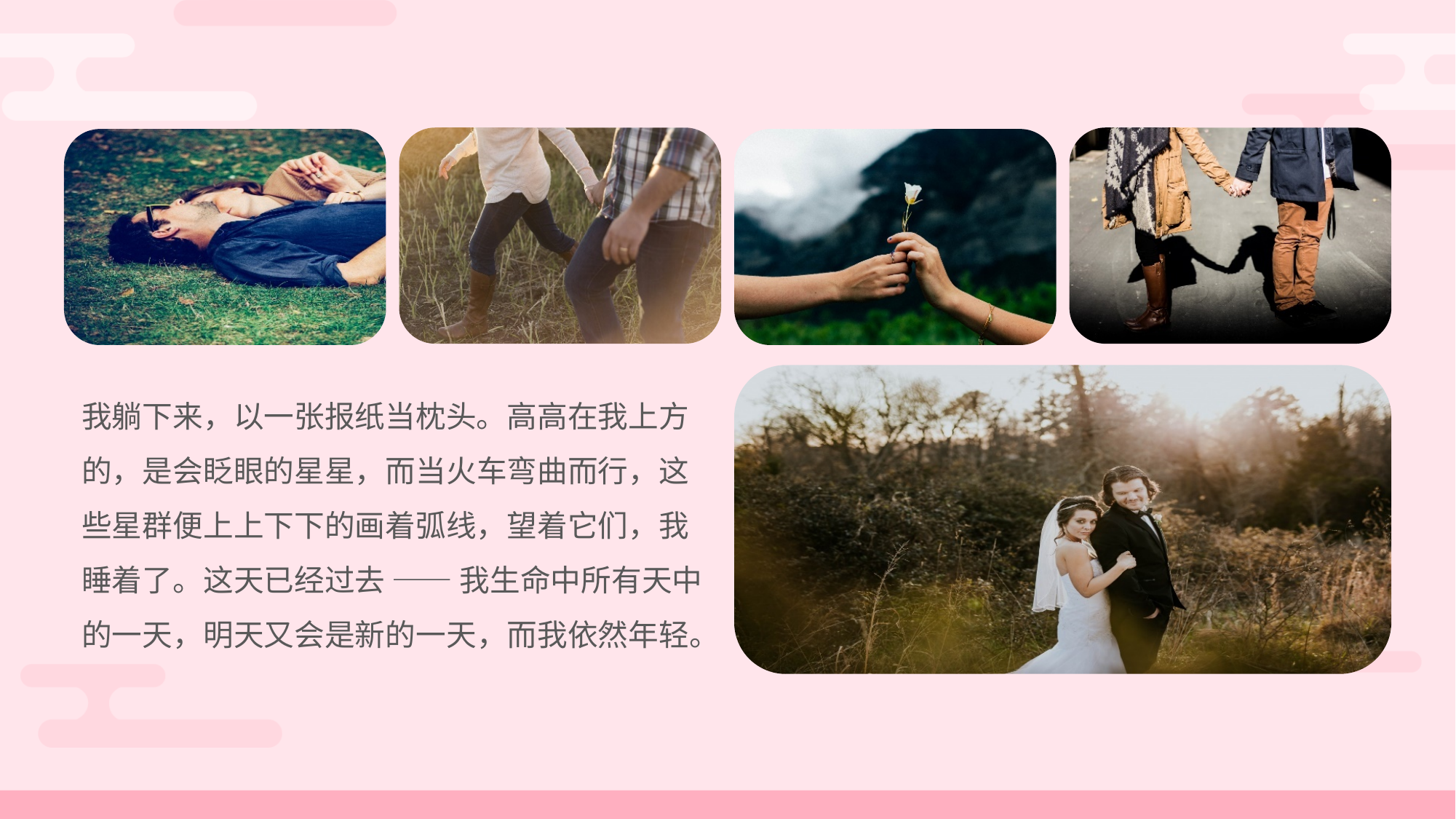

我躺下来，以一张报纸当枕头。高高在我上方的，是会眨眼的星星，而当火车弯曲而行，这些星群便上上下下的画着弧线，望着它们，我睡着了。这天已经过去 —— 我生命中所有天中的一天，明天又会是新的一天，而我依然年轻。